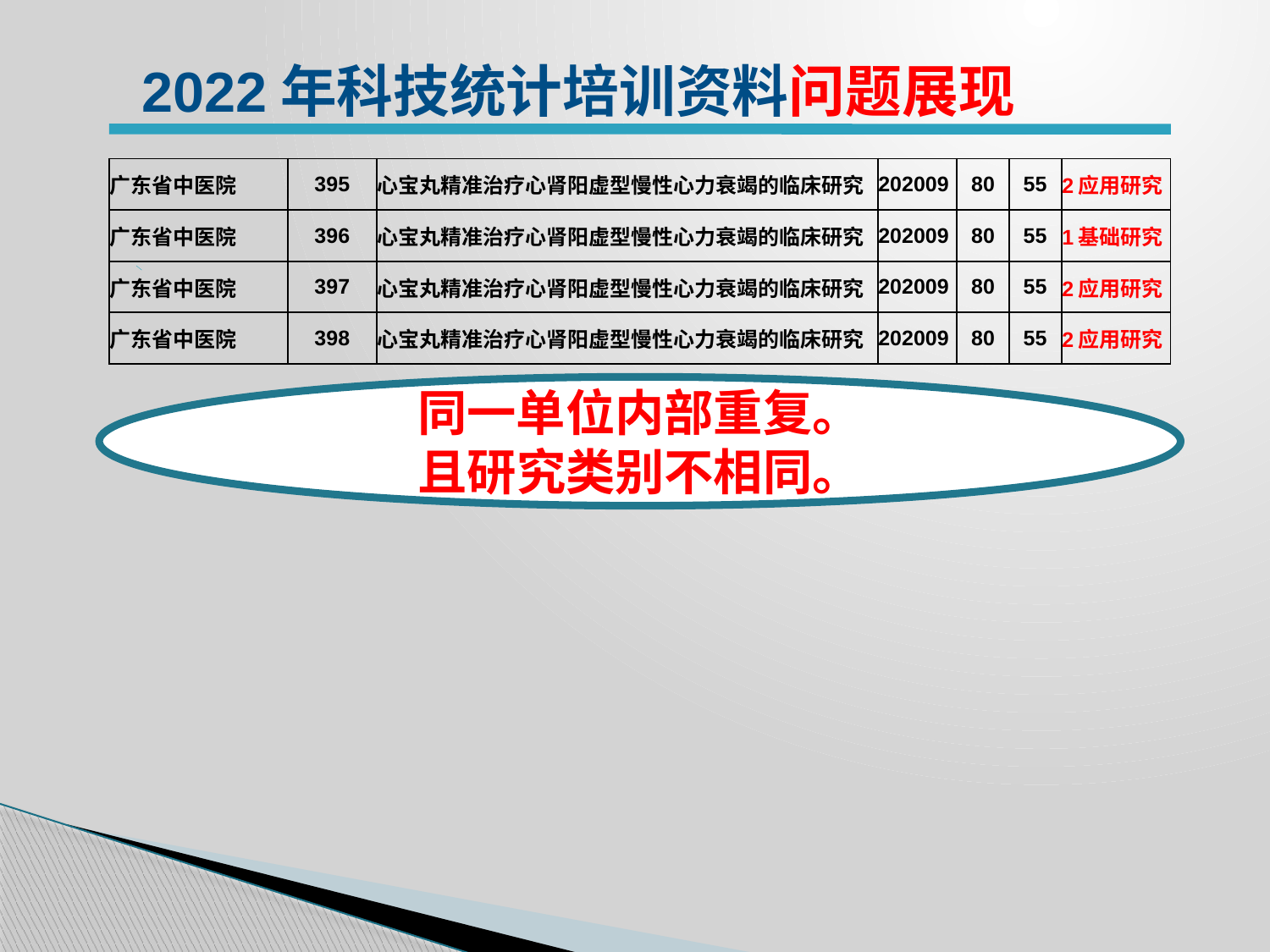

2022年科技统计培训资料问题展现
| 广东省中医院 | 395 | 心宝丸精准治疗心肾阳虚型慢性心力衰竭的临床研究 | 202009 | 80 | 55 | 2应用研究 |
| --- | --- | --- | --- | --- | --- | --- |
| 广东省中医院 | 396 | 心宝丸精准治疗心肾阳虚型慢性心力衰竭的临床研究 | 202009 | 80 | 55 | 1基础研究 |
| 广东省中医院 | 397 | 心宝丸精准治疗心肾阳虚型慢性心力衰竭的临床研究 | 202009 | 80 | 55 | 2应用研究 |
| 广东省中医院 | 398 | 心宝丸精准治疗心肾阳虚型慢性心力衰竭的临床研究 | 202009 | 80 | 55 | 2应用研究 |
同一单位内部重复。
且研究类别不相同。